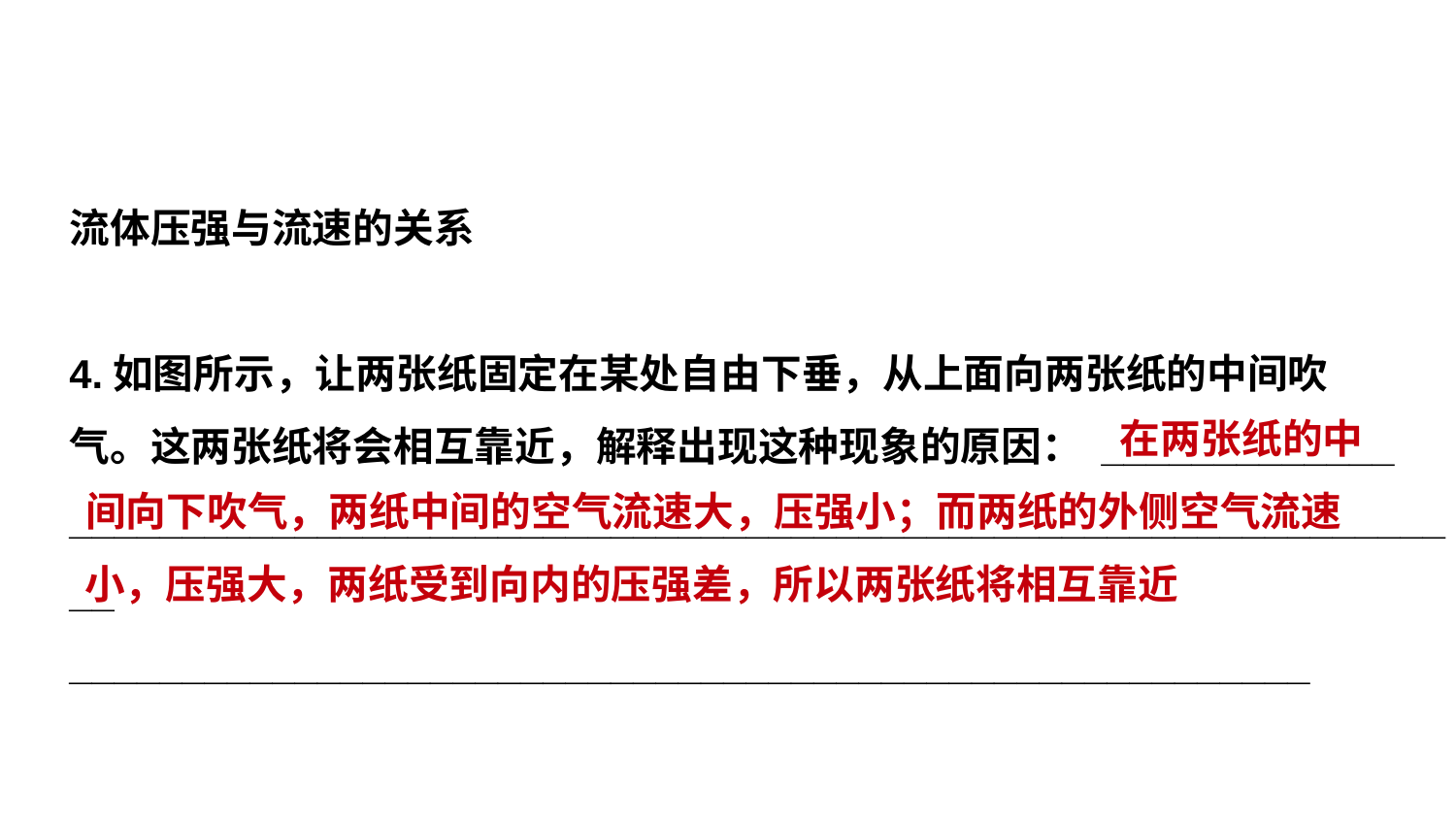

流体压强与流速的关系

4.如图所示，让两张纸固定在某处自由下垂，从上面向两张纸的中间吹
气。这两张纸将会相互靠近，解释出现这种现象的原因： _____________
_______________________________________________________________
_______________________________________________________
在两张纸的中
间向下吹气，两纸中间的空气流速大，压强小；而两纸的外侧空气流速
小，压强大，两纸受到向内的压强差，所以两张纸将相互靠近